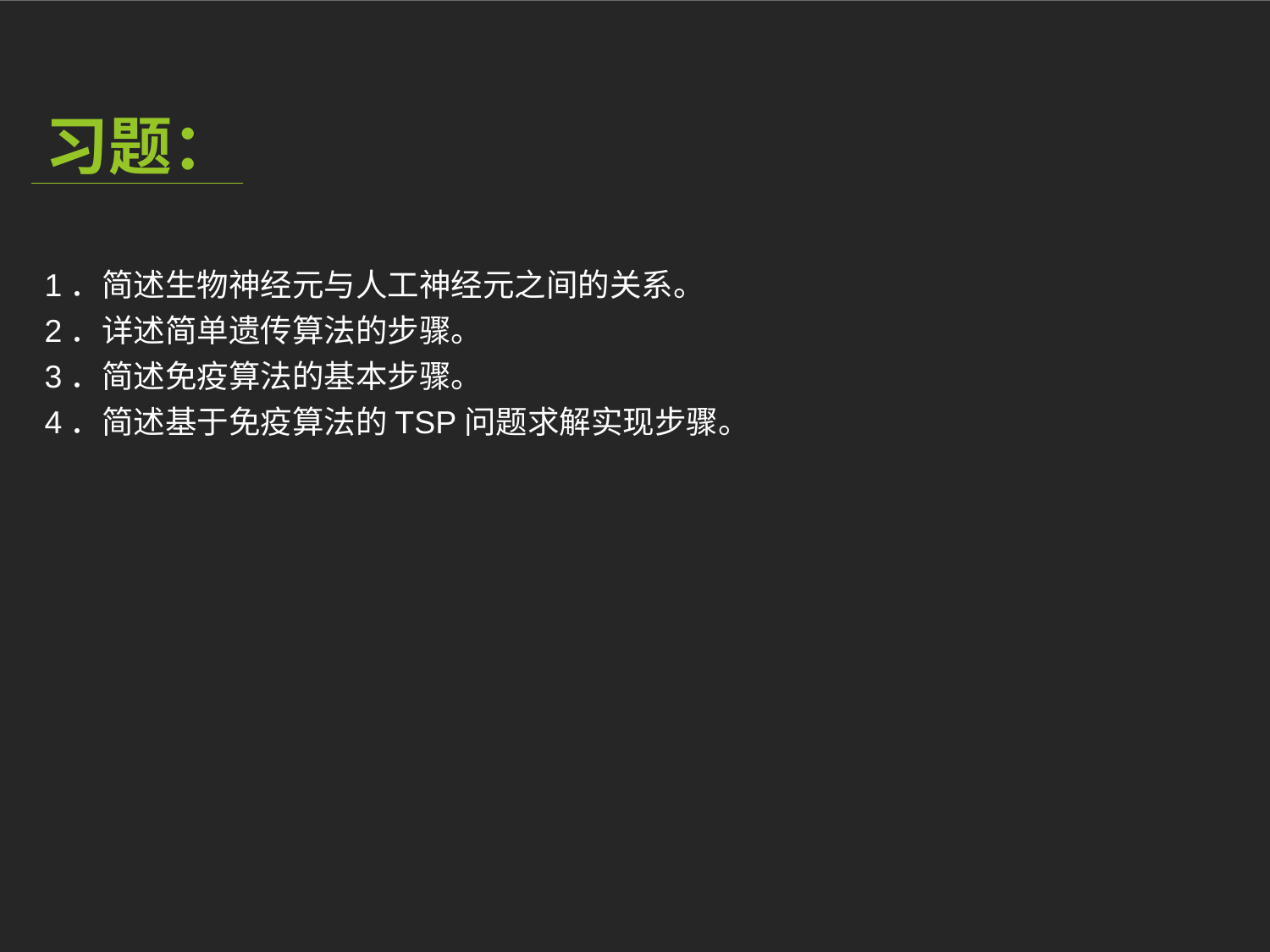

习题：
1．简述生物神经元与人工神经元之间的关系。
2．详述简单遗传算法的步骤。
3．简述免疫算法的基本步骤。
4．简述基于免疫算法的TSP问题求解实现步骤。